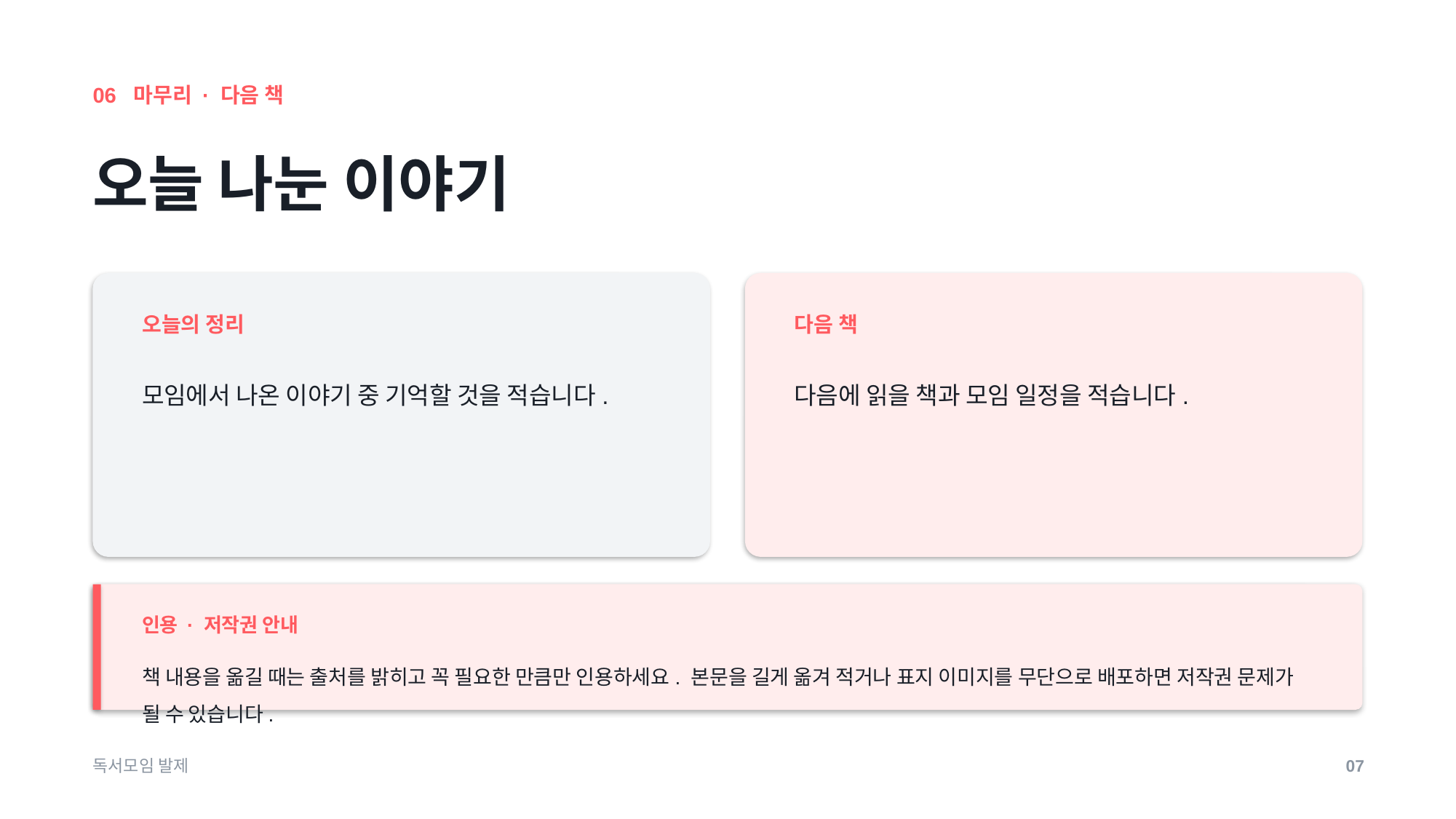

06  마무리 · 다음 책
오늘 나눈 이야기

오늘의 정리
다음 책
모임에서 나온 이야기 중 기억할 것을 적습니다.
다음에 읽을 책과 모임 일정을 적습니다.

인용 · 저작권 안내
책 내용을 옮길 때는 출처를 밝히고 꼭 필요한 만큼만 인용하세요. 본문을 길게 옮겨 적거나 표지 이미지를 무단으로 배포하면 저작권 문제가 될 수 있습니다.
독서모임 발제
07